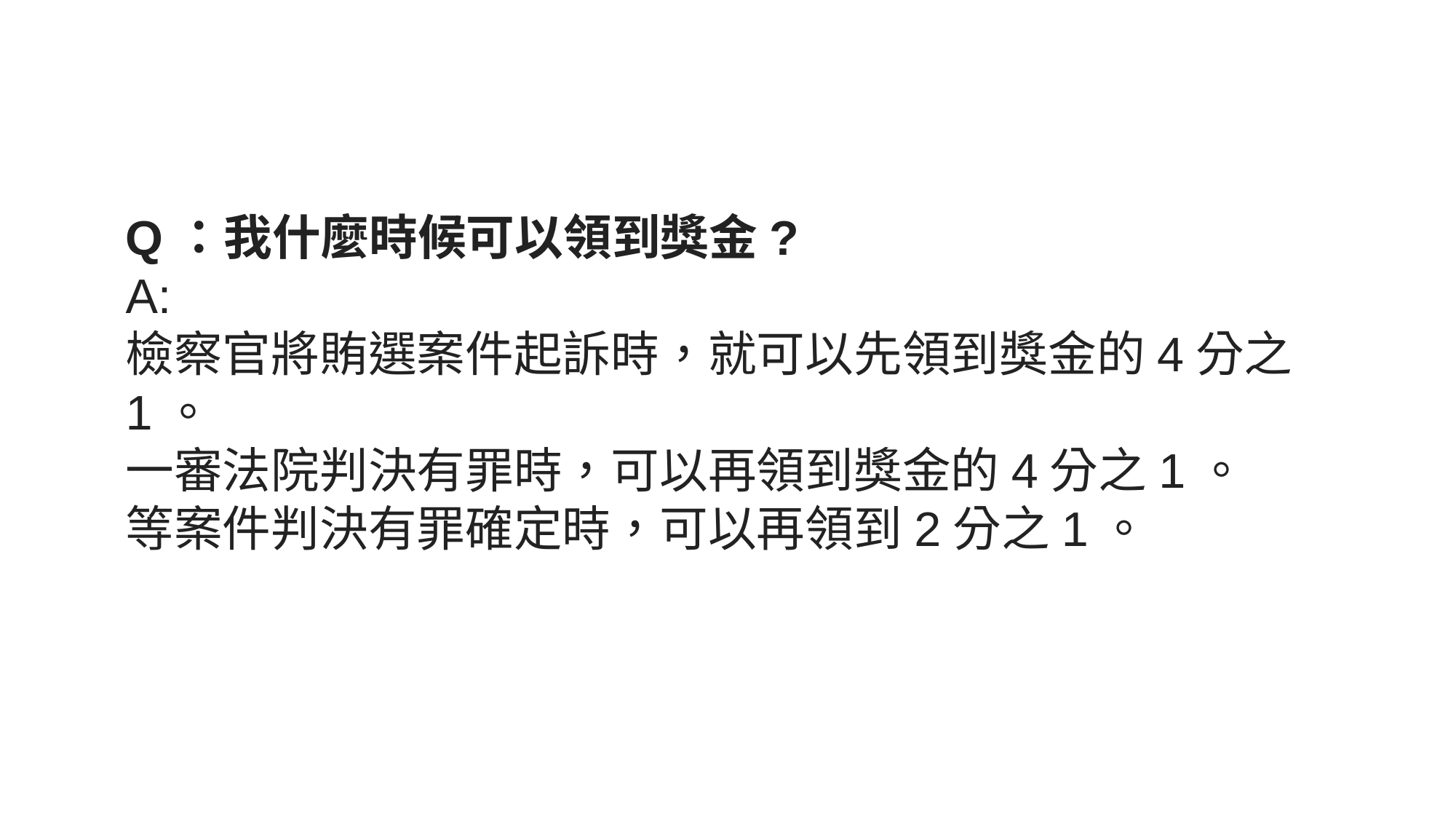

Q：我什麼時候可以領到獎金?
A:
檢察官將賄選案件起訴時，就可以先領到獎金的4分之1。
一審法院判決有罪時，可以再領到獎金的4分之1。
等案件判決有罪確定時，可以再領到2分之1。